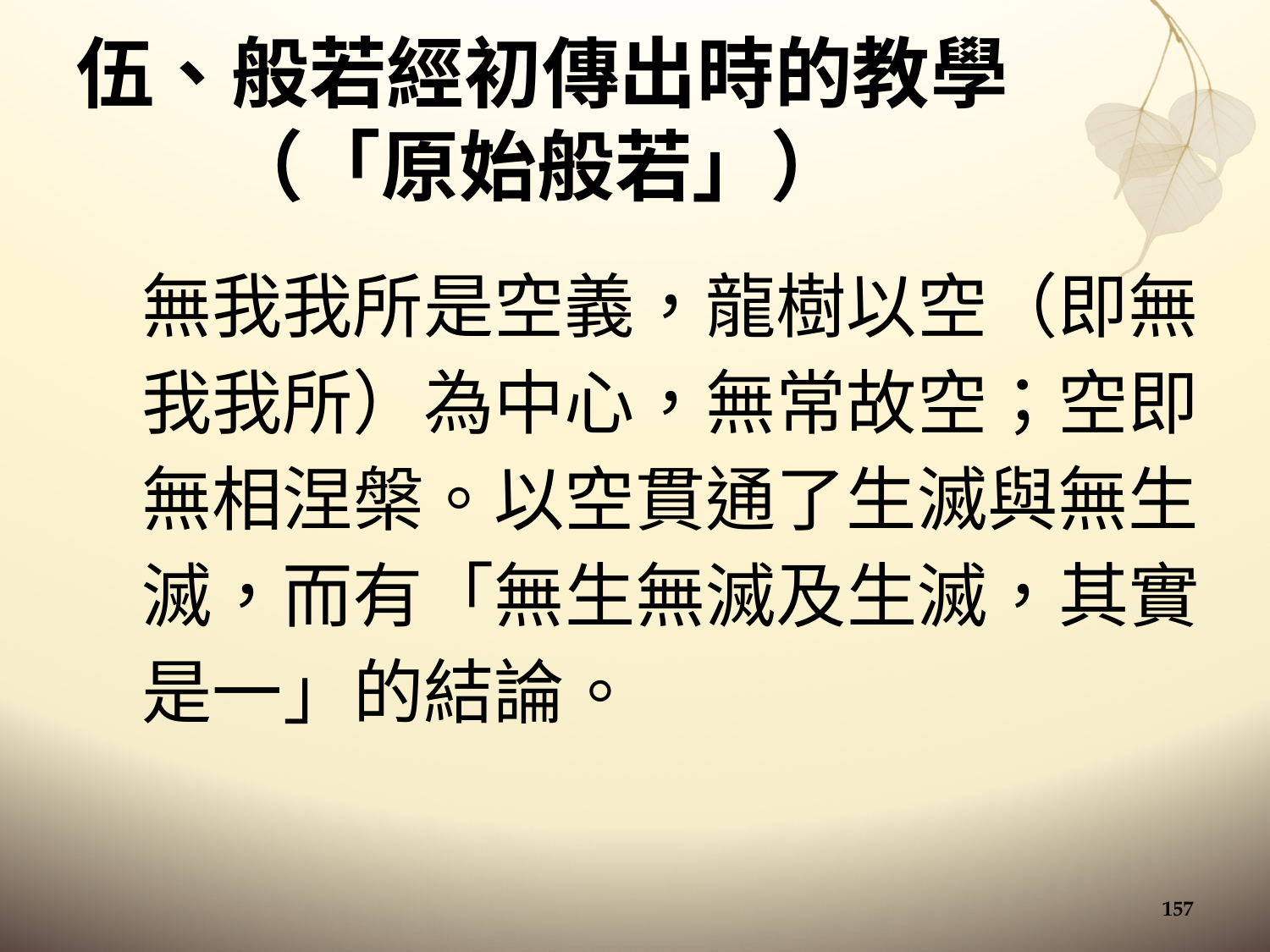

# 伍、般若經初傳出時的教學 （「原始般若」）

無我我所是空義，龍樹以空（即無我我所）為中心，無常故空；空即無相涅槃。以空貫通了生滅與無生滅，而有「無生無滅及生滅，其實是一」的結論。

157